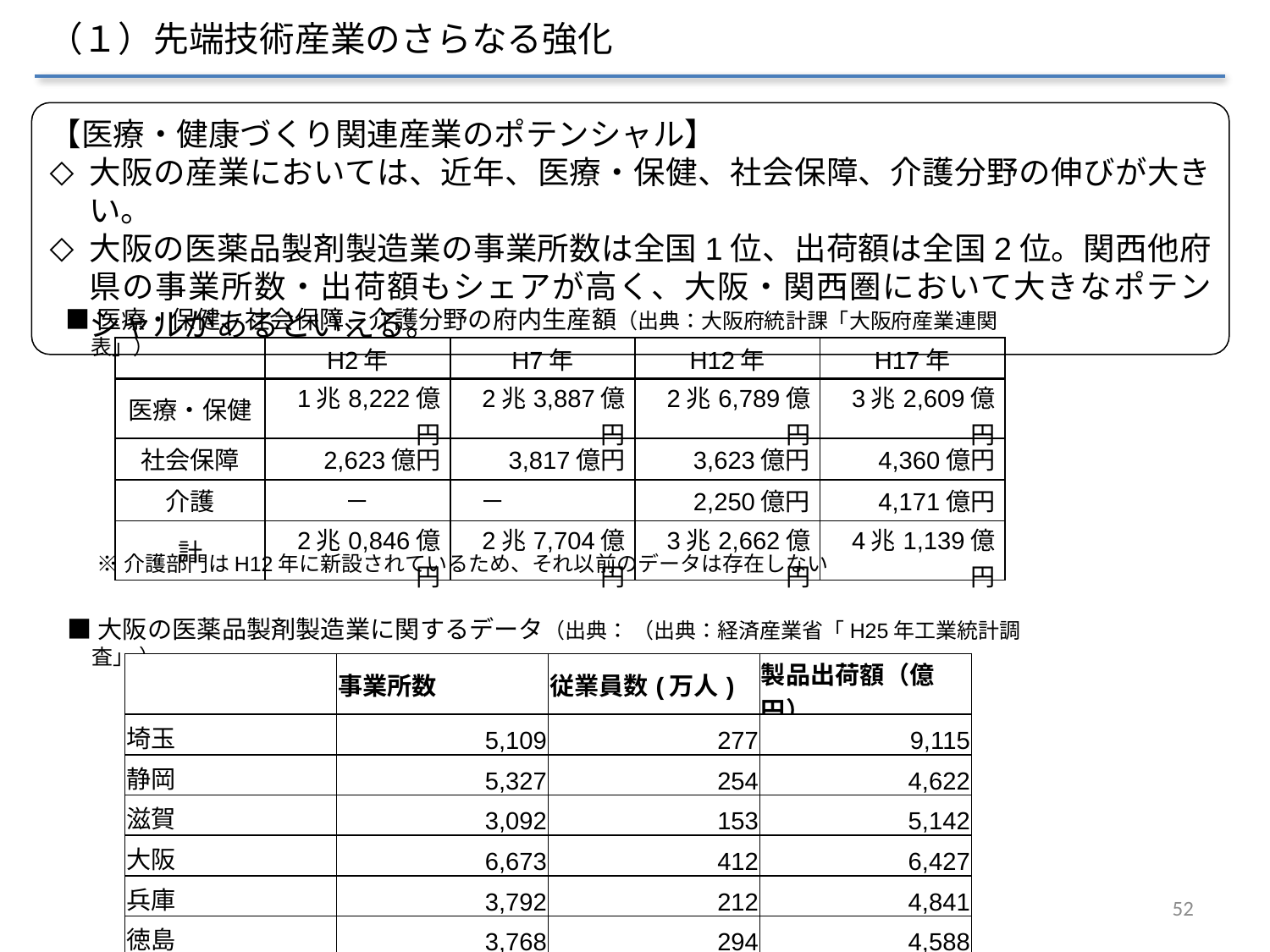

（１）先端技術産業のさらなる強化
【医療・健康づくり関連産業のポテンシャル】
大阪の産業においては、近年、医療・保健、社会保障、介護分野の伸びが大きい。
大阪の医薬品製剤製造業の事業所数は全国1位、出荷額は全国2位。関西他府県の事業所数・出荷額もシェアが高く、大阪・関西圏において大きなポテンシャルがあるといえる。
■医療・保健、社会保障、介護分野の府内生産額（出典：大阪府統計課「大阪府産業連関表」）
|  | H2年 | H7年 | H12年 | H17年 |
| --- | --- | --- | --- | --- |
| 医療・保健 | 1兆8,222億円 | 2兆3,887億円 | 2兆6,789億円 | 3兆2,609億円 |
| 社会保障 | 2,623億円 | 3,817億円 | 3,623億円 | 4,360億円 |
| 介護 | － | － | 2,250億円 | 4,171億円 |
| 計 | 2兆0,846億円 | 2兆7,704億円 | 3兆2,662億円 | 4兆1,139億円 |
※介護部門はH12年に新設されているため、それ以前のデータは存在しない
■大阪の医薬品製剤製造業に関するデータ（出典： （出典：経済産業省「H25年工業統計調査」 ）
|  | 事業所数 | 従業員数(万人) | 製品出荷額（億円） |
| --- | --- | --- | --- |
| 埼玉 | 5,109 | 277 | 9,115 |
| 静岡 | 5,327 | 254 | 4,622 |
| 滋賀 | 3,092 | 153 | 5,142 |
| 大阪 | 6,673 | 412 | 6,427 |
| 兵庫 | 3,792 | 212 | 4,841 |
| 徳島 | 3,768 | 294 | 4,588 |
52